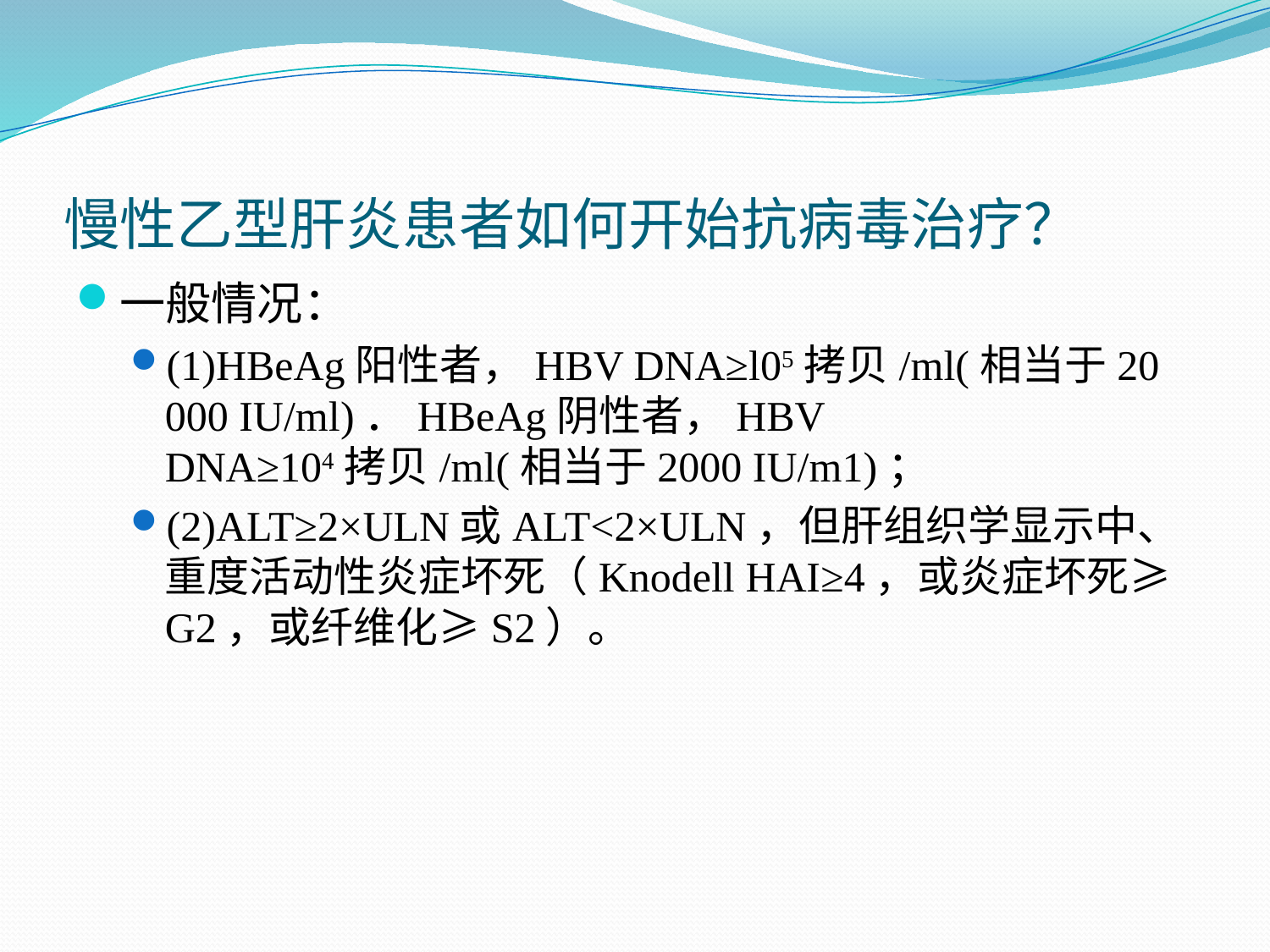

# 慢性乙型肝炎患者如何开始抗病毒治疗？
一般情况：
(1)HBeAg阳性者，HBV DNA≥l05拷贝/ml(相当于20 000 IU/ml)．HBeAg阴性者，HBV DNA≥104拷贝/ml(相当于2000 IU/m1)；
(2)ALT≥2×ULN或ALT<2×ULN，但肝组织学显示中、重度活动性炎症坏死（Knodell HAI≥4，或炎症坏死≥G2，或纤维化≥S2）。